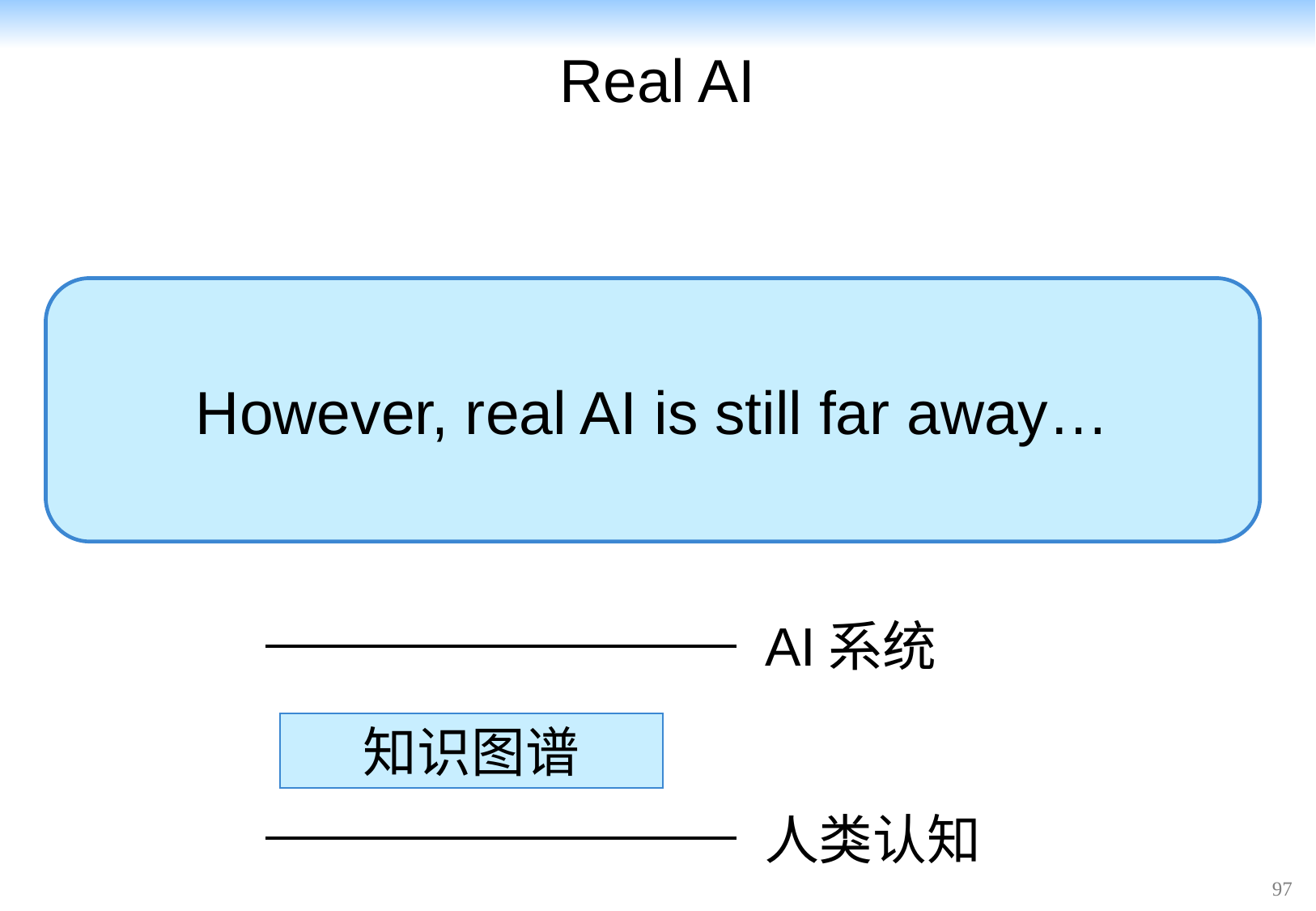

# Real AI
However, real AI is still far away…
AI系统

语义鸿沟
知识图谱
人类认知